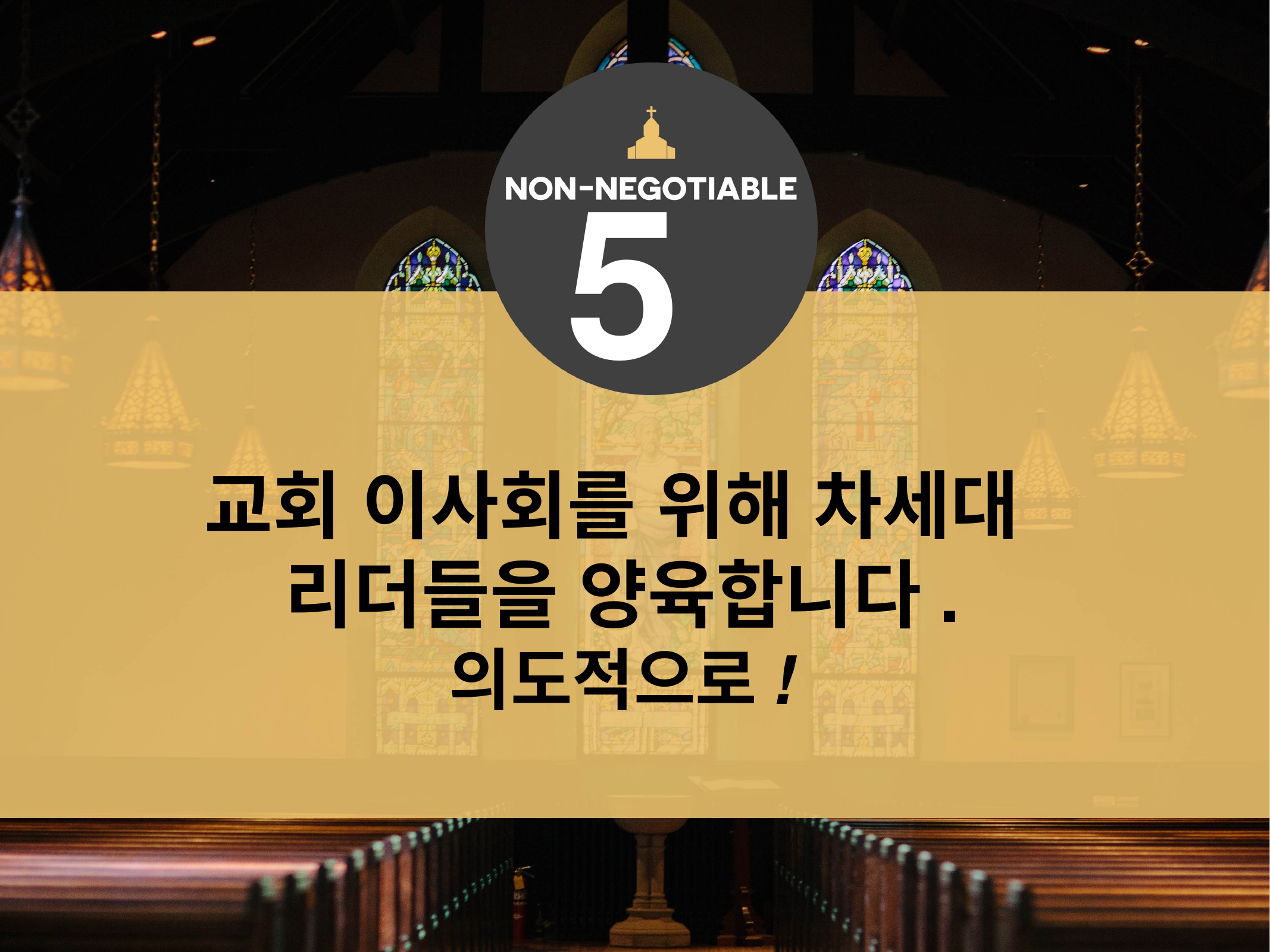

5
교회 이사회를 위해 차세대
리더들을 양육합니다.
의도적으로!